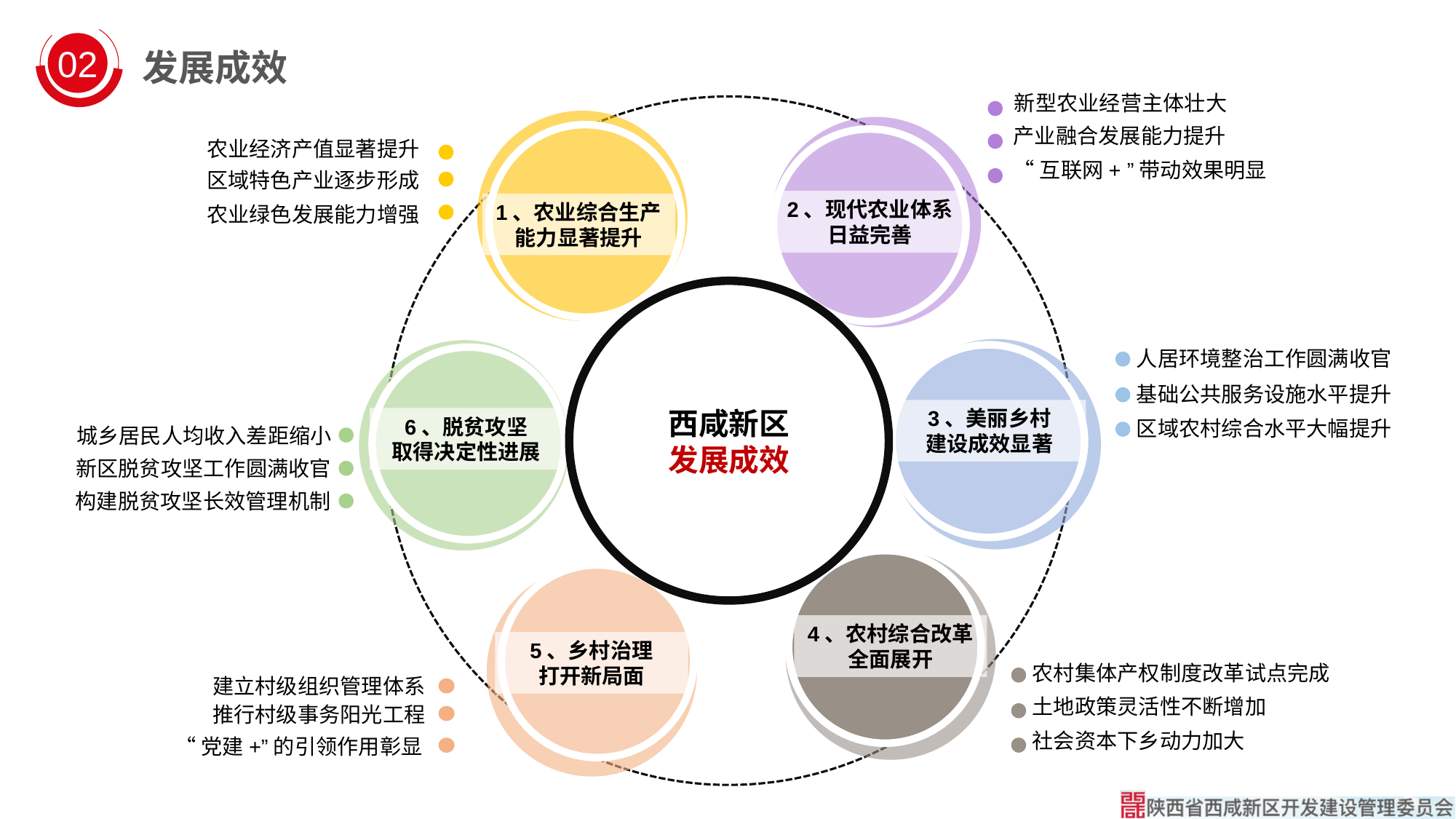

02
发展成效
新型农业经营主体壮大

产业融合发展能力提升

“互联网+ ”带动效果明显

1、农业综合生产能力显著提升

2、现代农业体系
日益完善
农业经济产值显著提升

区域特色产业逐步形成

农业绿色发展能力增强

西咸新区
发展成效

3、美丽乡村
建设成效显著
人居环境整治工作圆满收官

基础公共服务设施水平提升

区域农村综合水平大幅提升

6、脱贫攻坚
取得决定性进展
城乡居民人均收入差距缩小

新区脱贫攻坚工作圆满收官

构建脱贫攻坚长效管理机制

4、农村综合改革
全面展开

5、乡村治理
打开新局面
农村集体产权制度改革试点完成

土地政策灵活性不断增加

社会资本下乡动力加大

建立村级组织管理体系

推行村级事务阳光工程

“党建+”的引领作用彰显